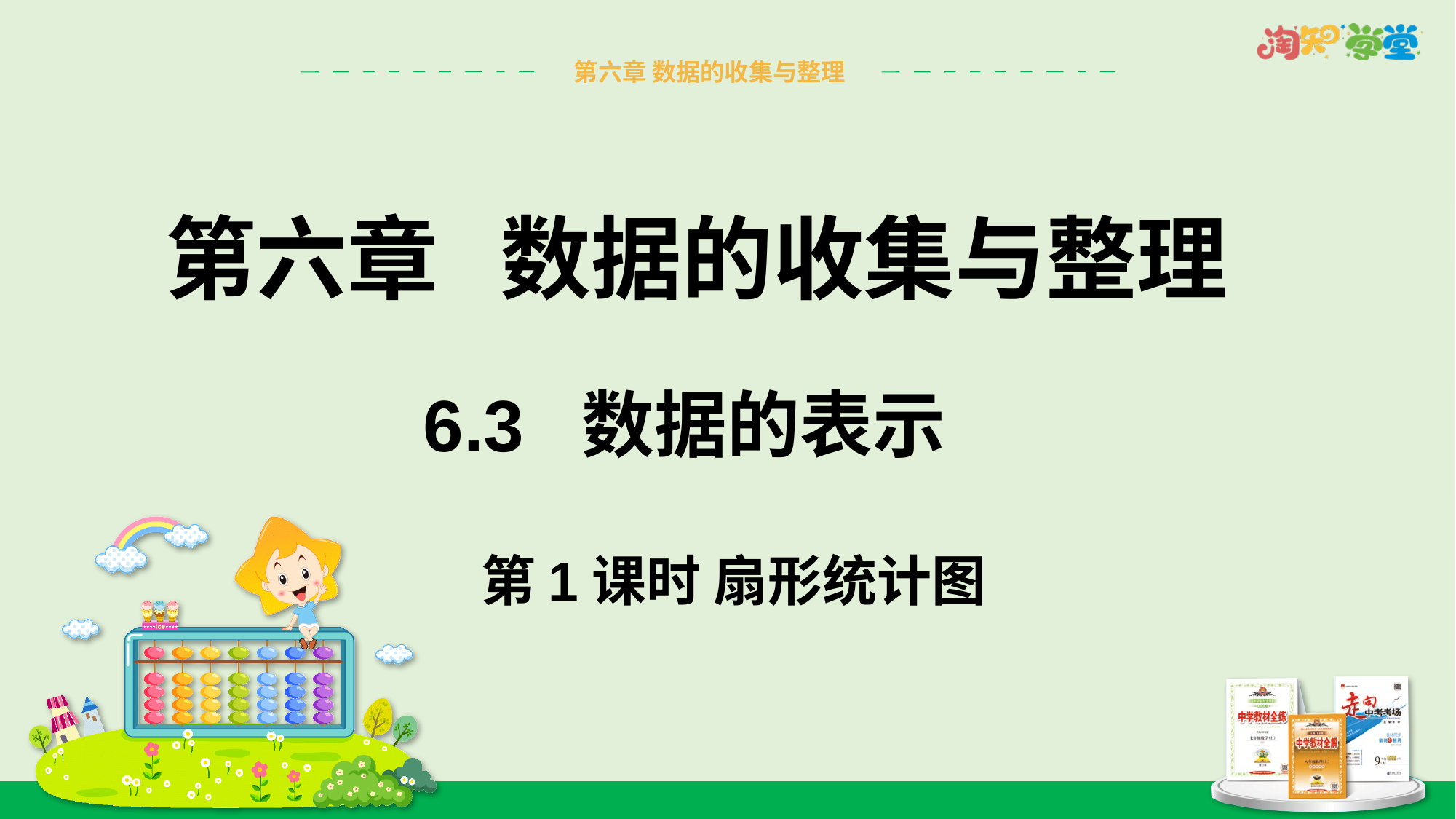

第六章 数据的收集与整理
第六章   数据的收集与整理
6.3  数据的表示
第1课时 扇形统计图